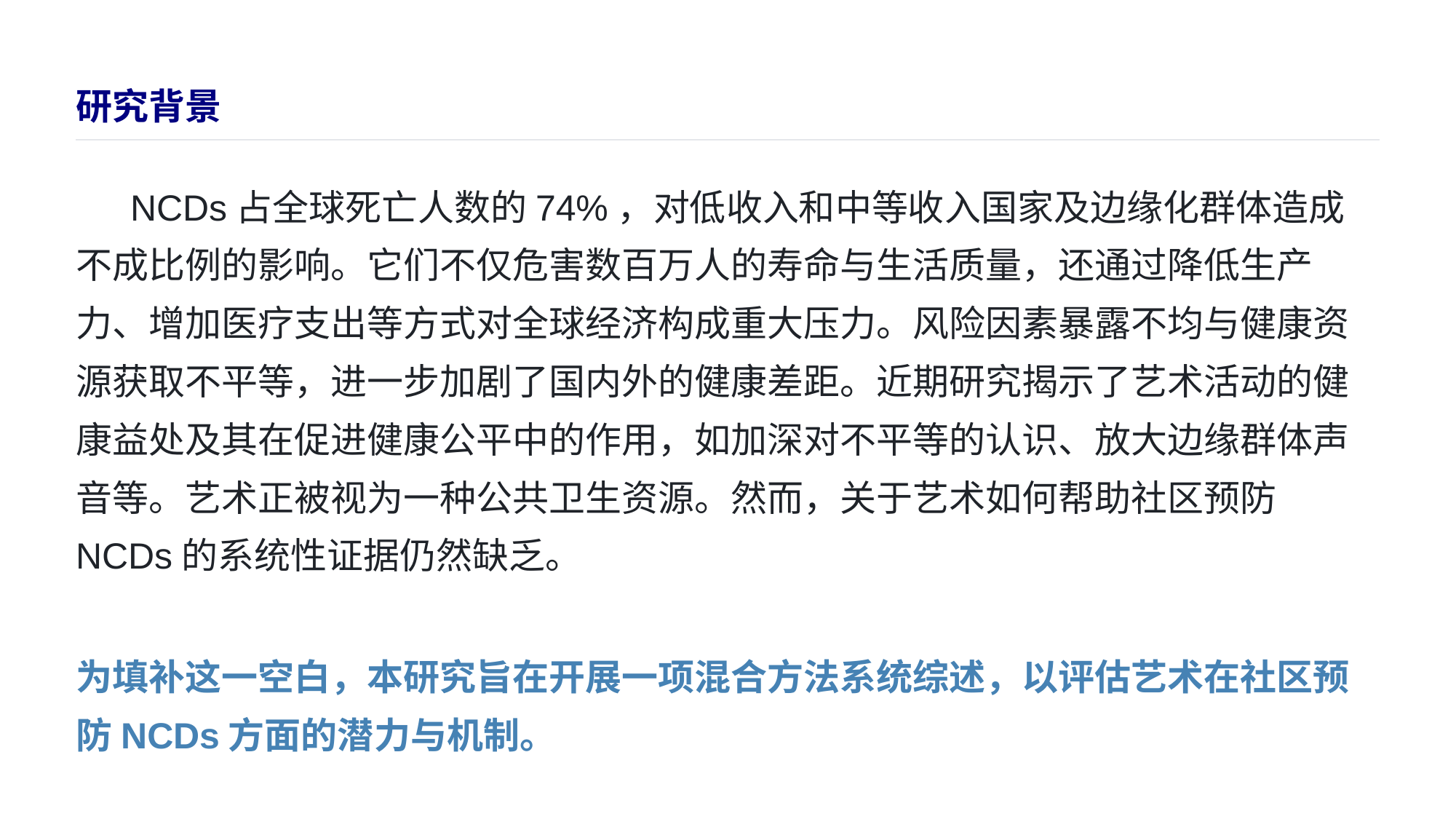

研究背景
NCDs占全球死亡人数的74%，对低收入和中等收入国家及边缘化群体造成不成比例的影响。它们不仅危害数百万人的寿命与生活质量，还通过降低生产力、增加医疗支出等方式对全球经济构成重大压力。风险因素暴露不均与健康资源获取不平等，进一步加剧了国内外的健康差距。近期研究揭示了艺术活动的健康益处及其在促进健康公平中的作用，如加深对不平等的认识、放大边缘群体声音等。艺术正被视为一种公共卫生资源。然而，关于艺术如何帮助社区预防NCDs的系统性证据仍然缺乏。

为填补这一空白，本研究旨在开展一项混合方法系统综述，以评估艺术在社区预防NCDs方面的潜力与机制。